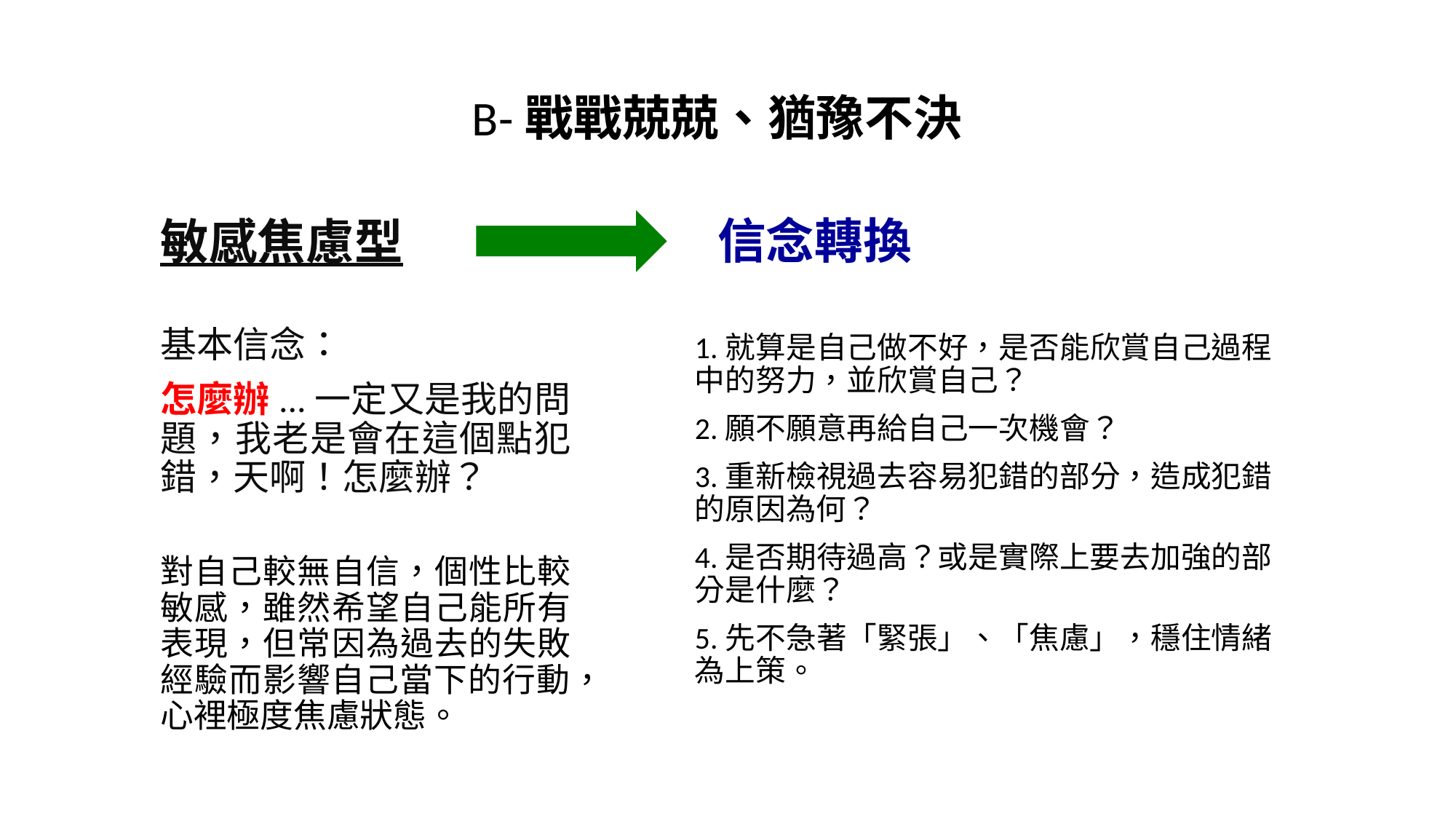

# B-戰戰兢兢、猶豫不決
敏感焦慮型

基本信念：
怎麼辦...一定又是我的問題，我老是會在這個點犯錯，天啊！怎麼辦？

對自己較無自信，個性比較敏感，雖然希望自己能所有表現，但常因為過去的失敗經驗而影響自己當下的行動，心裡極度焦慮狀態。
 信念轉換

1.就算是自己做不好，是否能欣賞自己過程中的努力，並欣賞自己？
2.願不願意再給自己一次機會？
3.重新檢視過去容易犯錯的部分，造成犯錯的原因為何？
4.是否期待過高？或是實際上要去加強的部分是什麼？
5.先不急著「緊張」、「焦慮」，穩住情緒為上策。